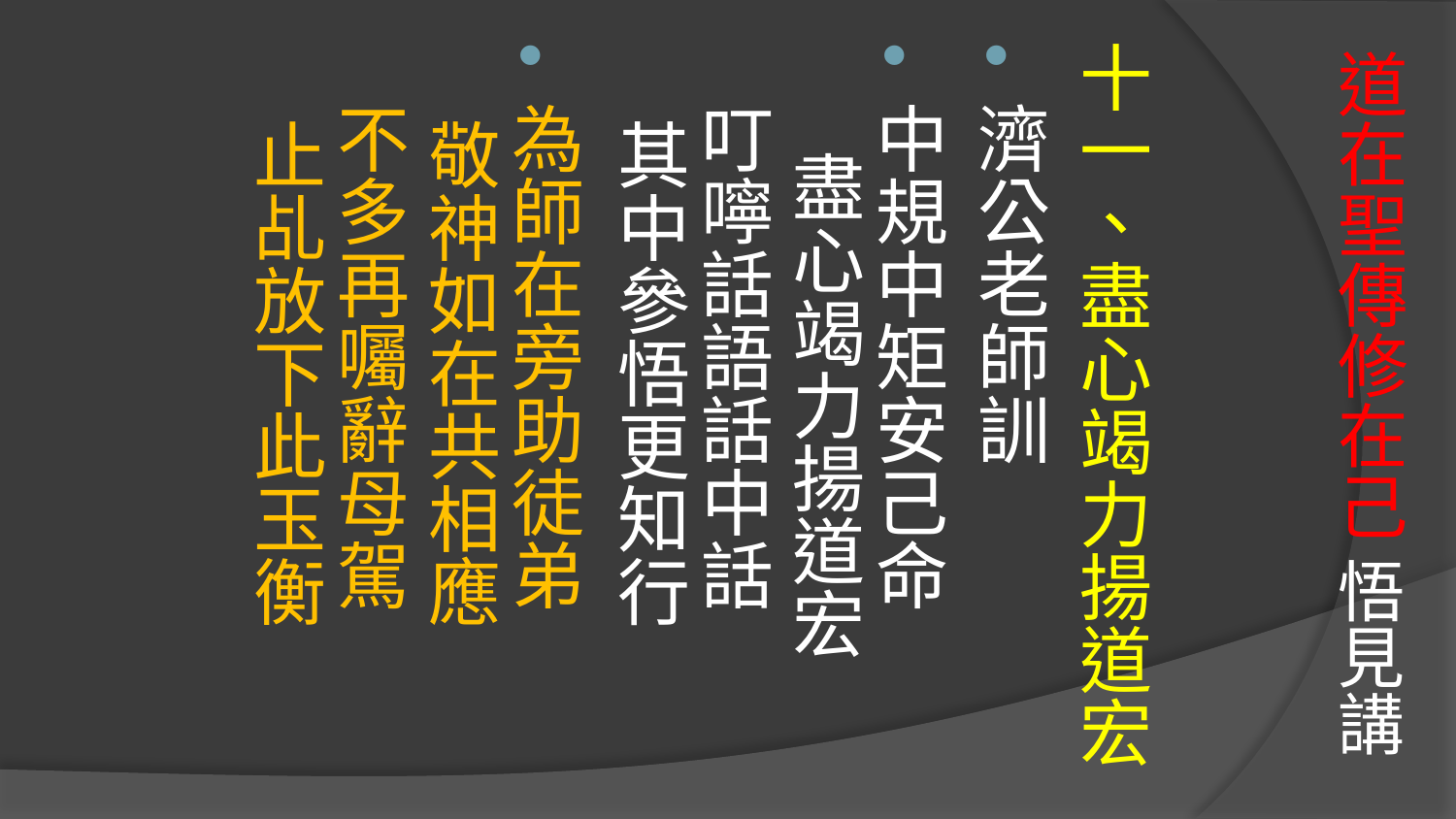

# 道在聖傳修在己 悟見講
十一、盡心竭力揚道宏
濟公老師訓
中規中矩安己命　          盡心竭力揚道宏
叮嚀話語話中話　        其中參悟更知行
為師在旁助徒弟　        敬神如在共相應
不多再囑辭母駕　        止乩放下此玉衡